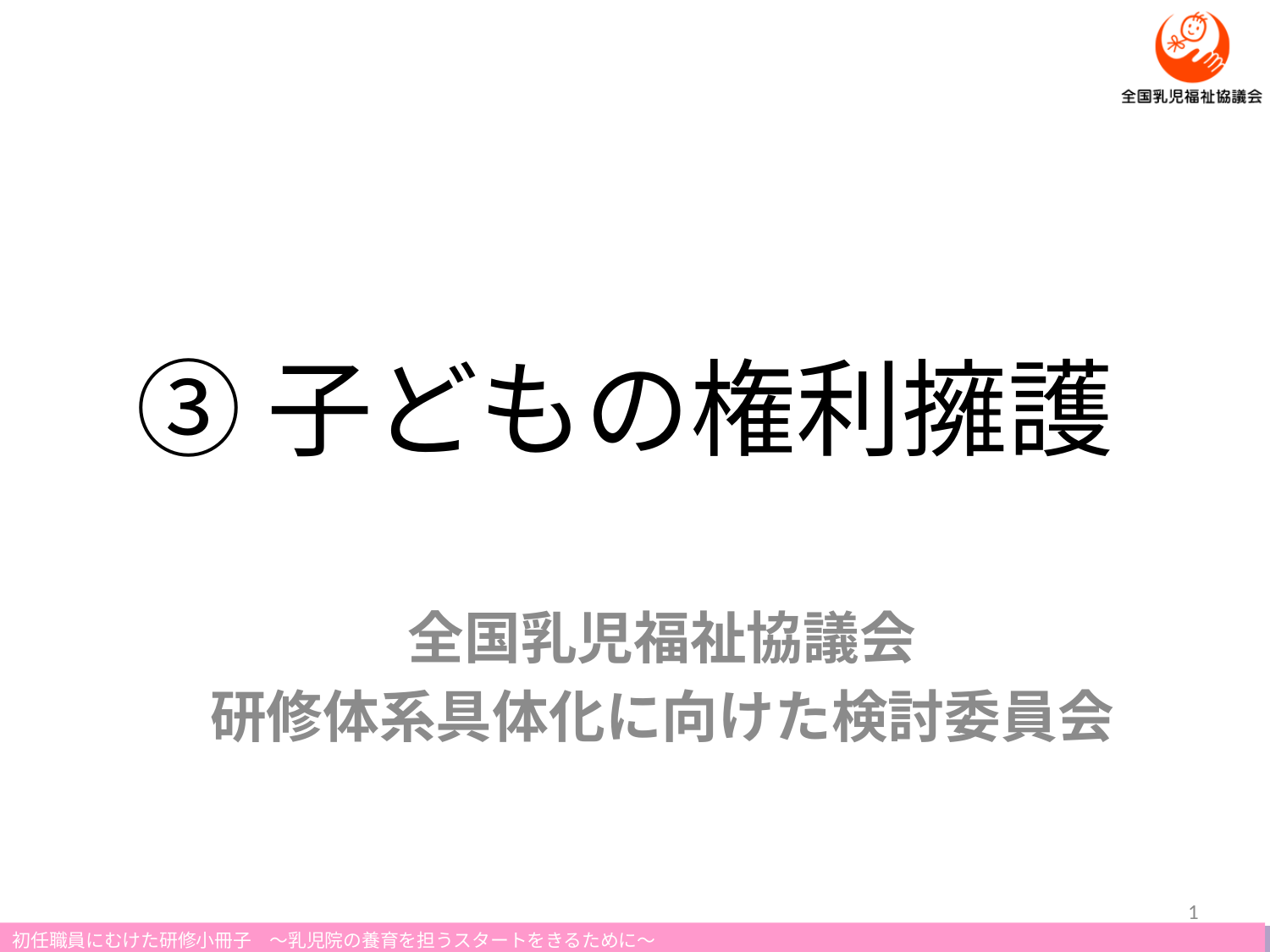

# ③子どもの権利擁護
全国乳児福祉協議会
研修体系具体化に向けた検討委員会
1